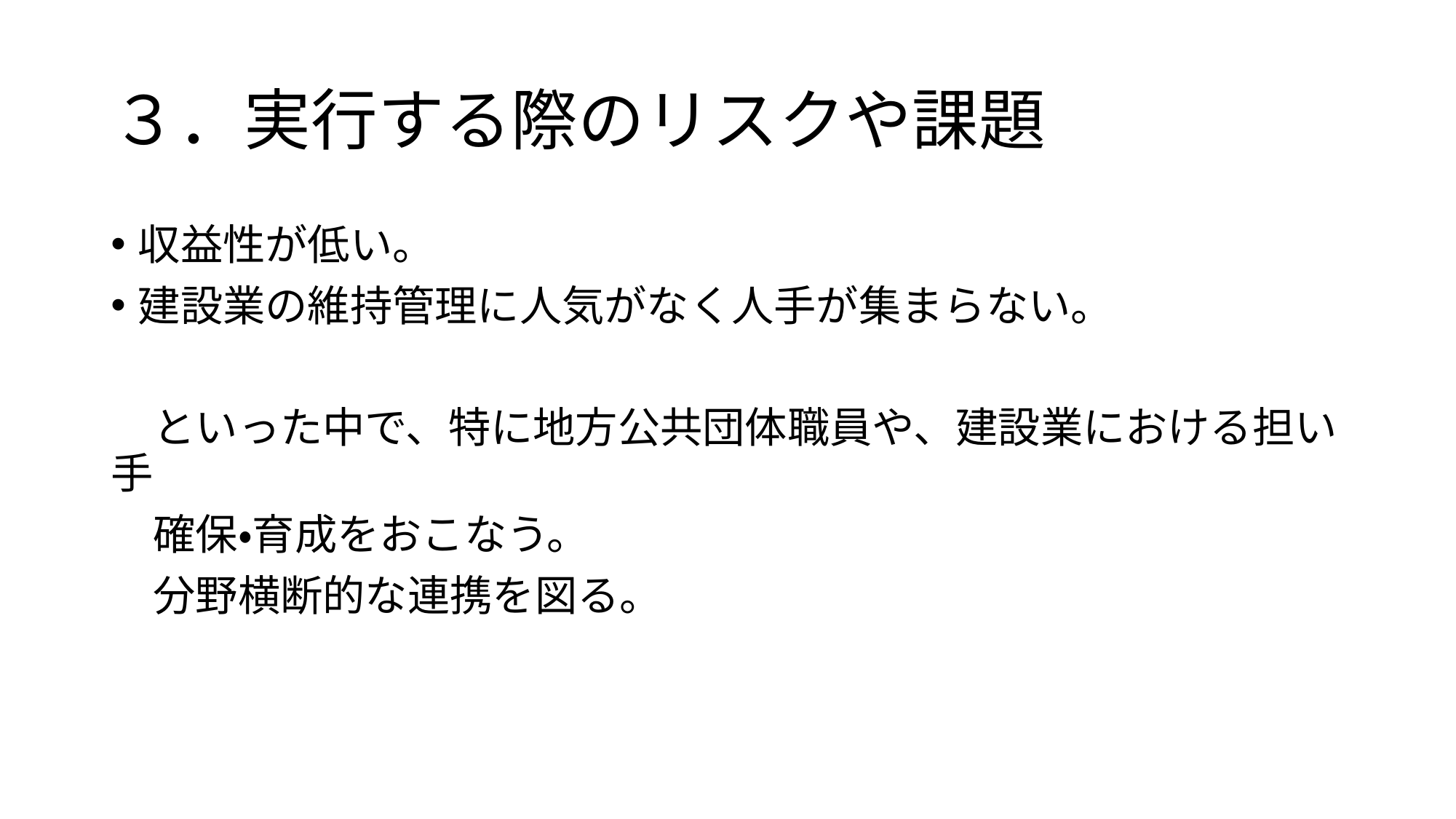

# ３．実行する際のリスクや課題
収益性が低い。
建設業の維持管理に人気がなく人手が集まらない。

　といった中で、特に地方公共団体職員や、建設業における担い手
　確保・育成をおこなう。
　分野横断的な連携を図る。